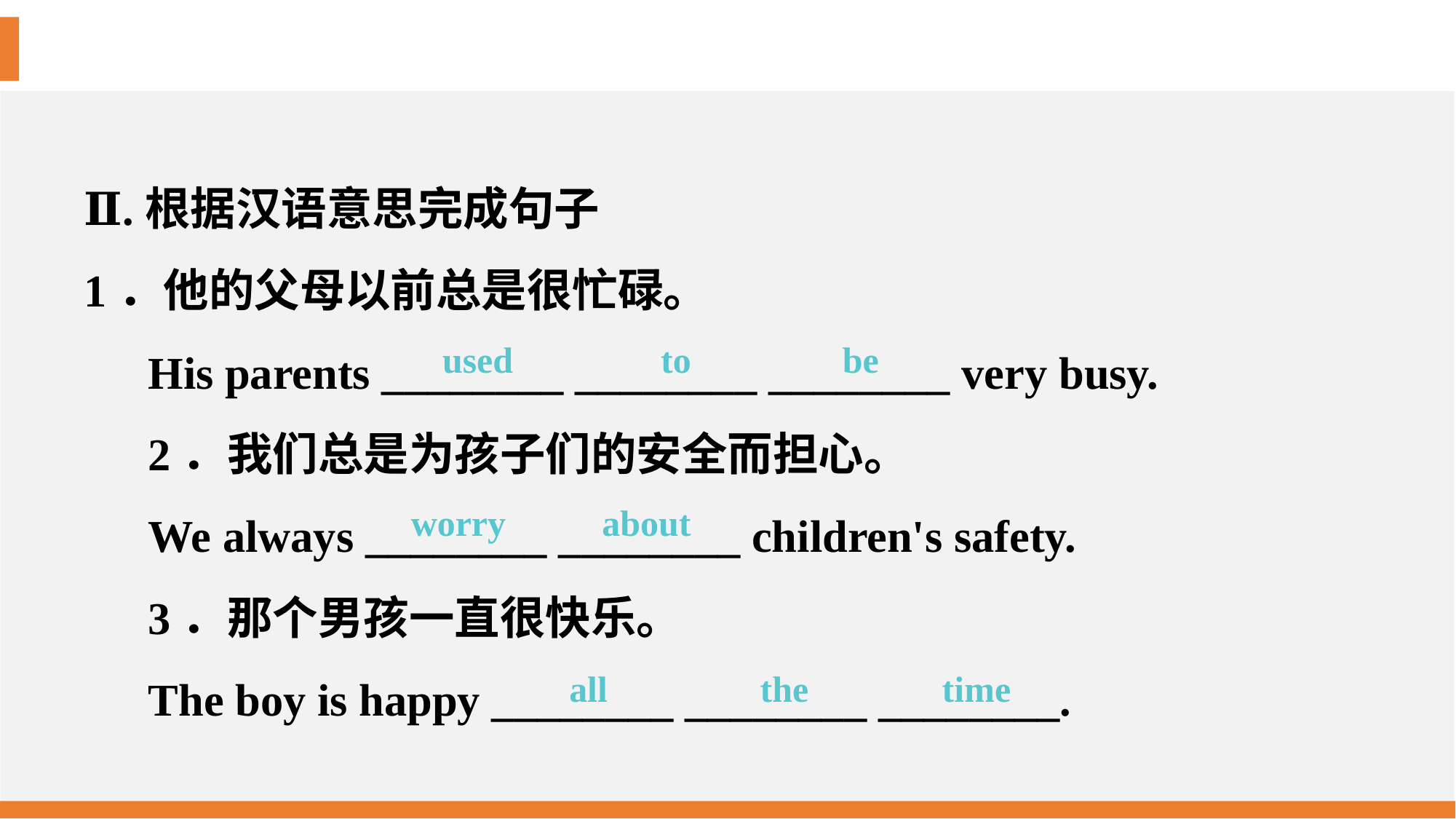

Ⅱ.根据汉语意思完成句子
1．他的父母以前总是很忙碌。
His parents ________ ________ ________ very busy.
2．我们总是为孩子们的安全而担心。
We always ________ ________ children's safety.
3．那个男孩一直很快乐。
The boy is happy ________ ________ ________.
used 		to 	        be
worry 	         about
all 	         the 	     time